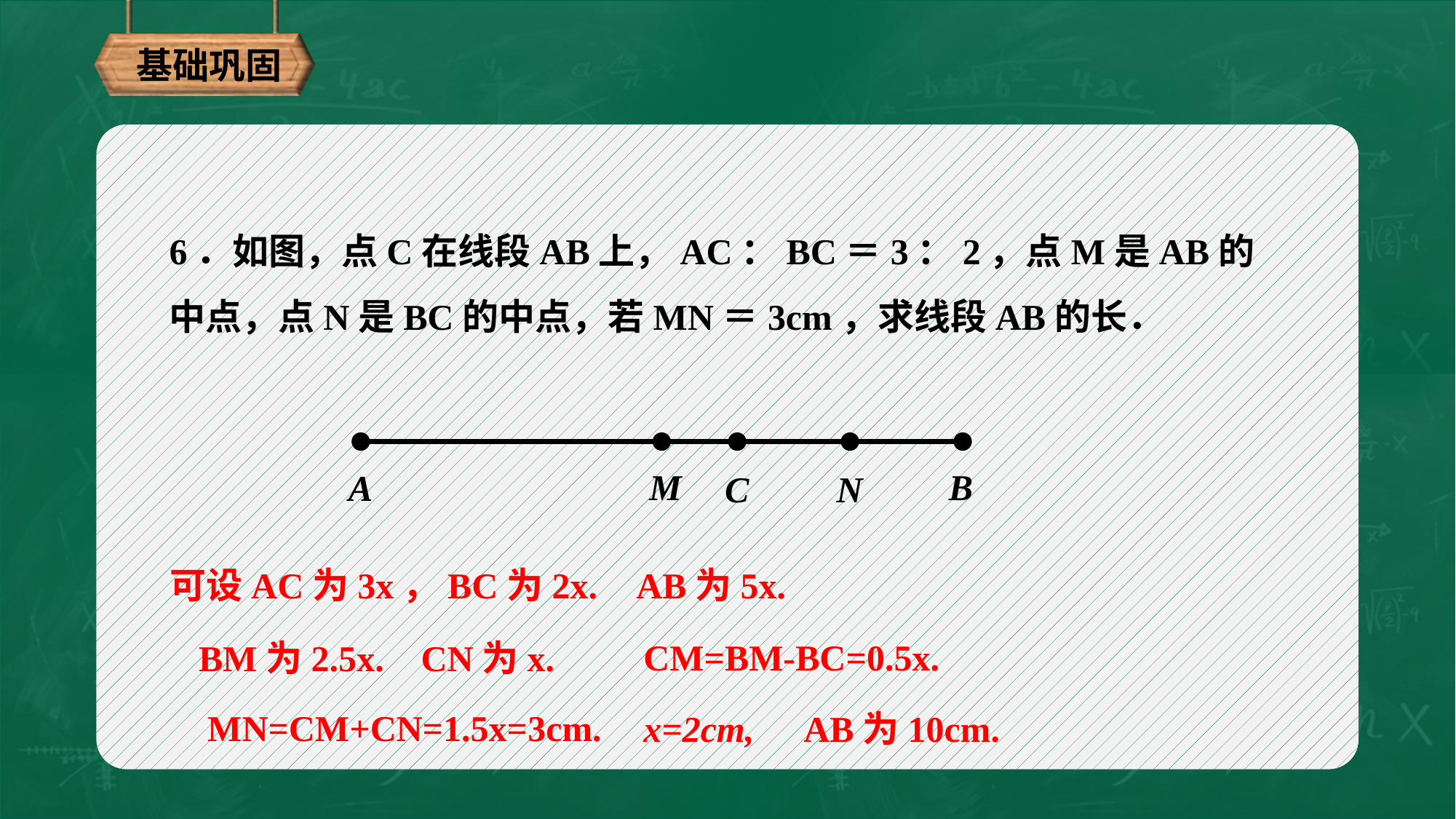

基础巩固
6．如图，点C在线段AB上，AC：BC＝3：2，点M是AB的中点，点N是BC的中点，若MN＝3cm，求线段AB的长．

M
B
A
C
N
可设AC为3x，BC为2x.
AB为5x.
CM=BM-BC=0.5x.
BM为2.5x.
CN为x.
MN=CM+CN=1.5x=3cm.
x=2cm,
AB为10cm.